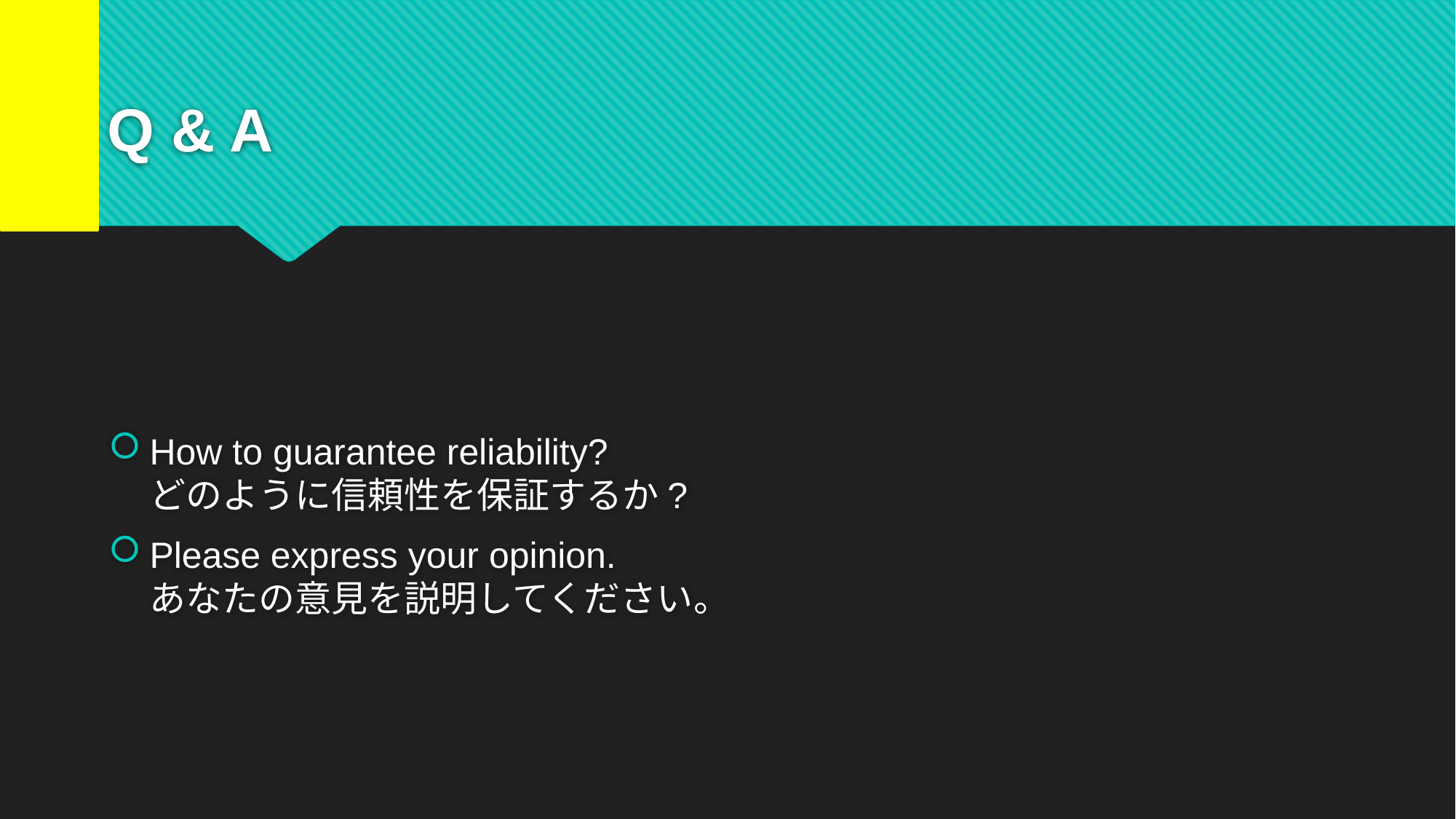

# Q & A
How to guarantee reliability?
どのように信頼性を保証するか?
Please express your opinion.
あなたの意見を説明してください。